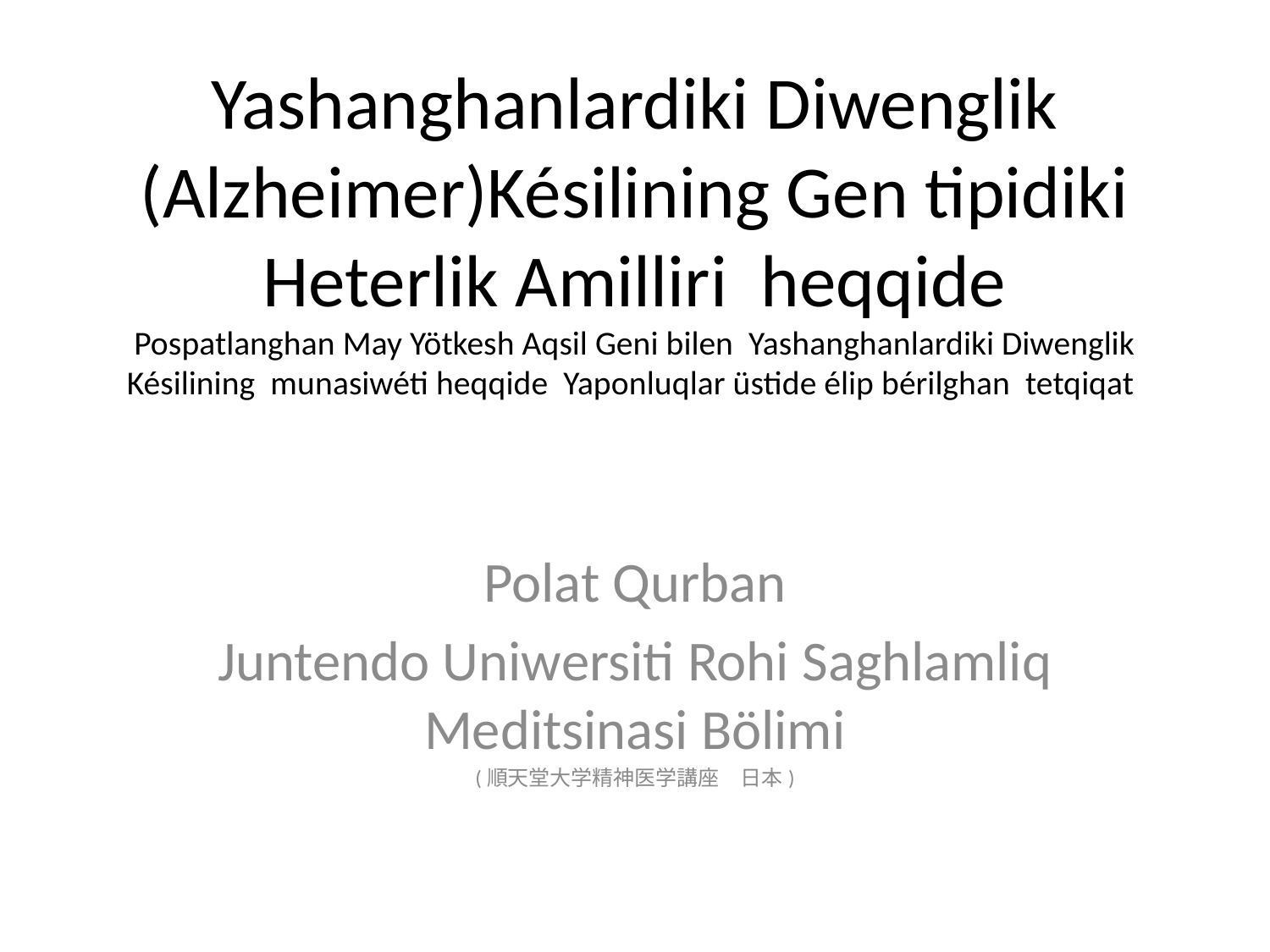

# Yashanghanlardiki Diwenglik (Alzheimer)Késilining Gen tipidiki Heterlik Amilliri  heqqide Pospatlanghan May Yötkesh Aqsil Geni bilen  Yashanghanlardiki Diwenglik Késilining  munasiwéti heqqide  Yaponluqlar üstide élip bérilghan  tetqiqat
Polat Qurban
Juntendo Uniwersiti Rohi Saghlamliq Meditsinasi Bölimi
(順天堂大学精神医学講座　日本)